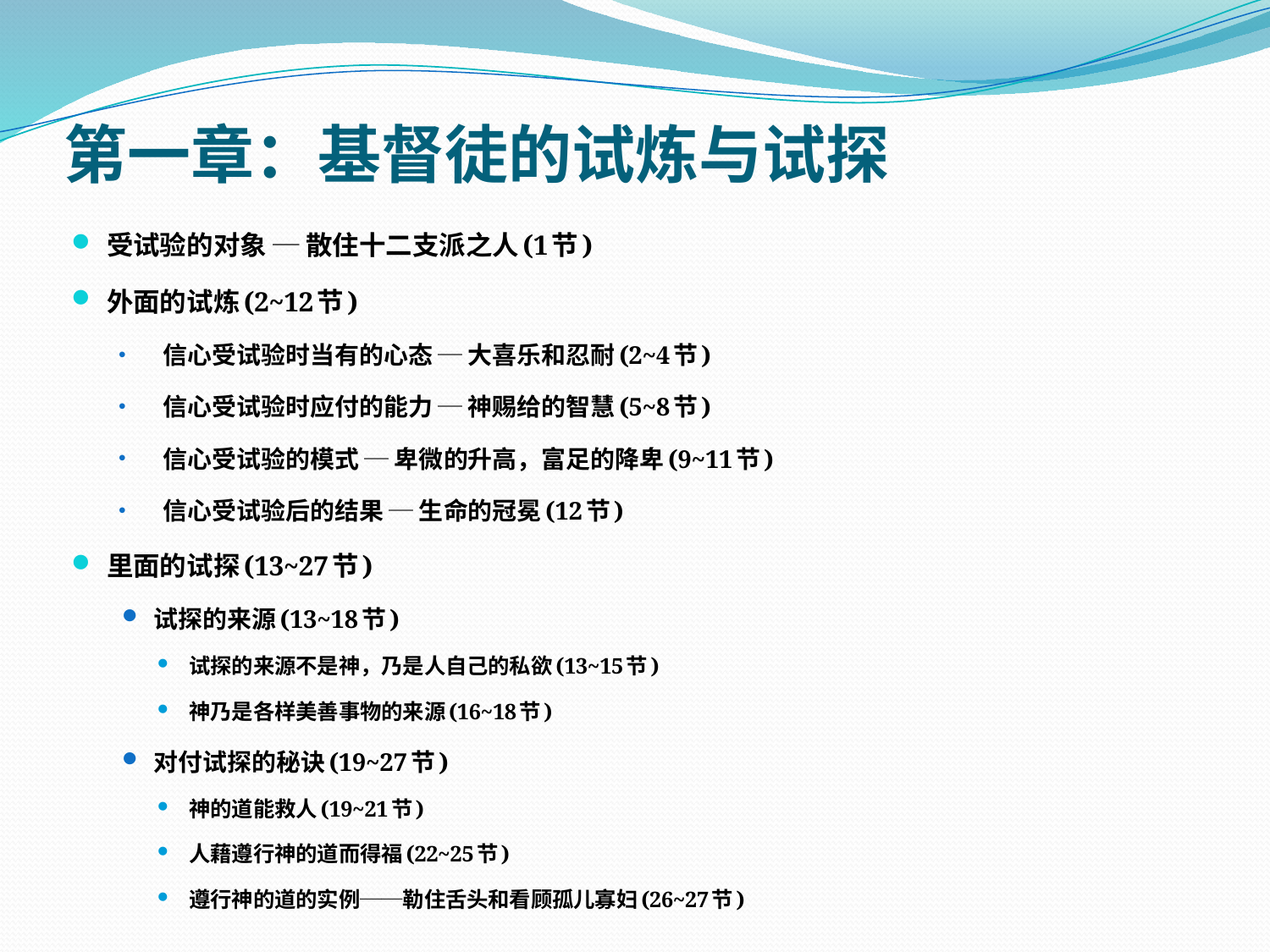

# 第一章：基督徒的试炼与试探
受试验的对象 ─ 散住十二支派之人(1节)
外面的试炼(2~12节)
信心受试验时当有的心态 ─ 大喜乐和忍耐(2~4节)
信心受试验时应付的能力 ─ 神赐给的智慧(5~8节)
信心受试验的模式 ─ 卑微的升高，富足的降卑(9~11节)
信心受试验后的结果 ─ 生命的冠冕(12节)
里面的试探(13~27节)
试探的来源(13~18节)
试探的来源不是神，乃是人自己的私欲(13~15节)
神乃是各样美善事物的来源(16~18节)
对付试探的秘诀(19~27节)
神的道能救人(19~21节)
人藉遵行神的道而得福(22~25节)
遵行神的道的实例──勒住舌头和看顾孤儿寡妇(26~27节)